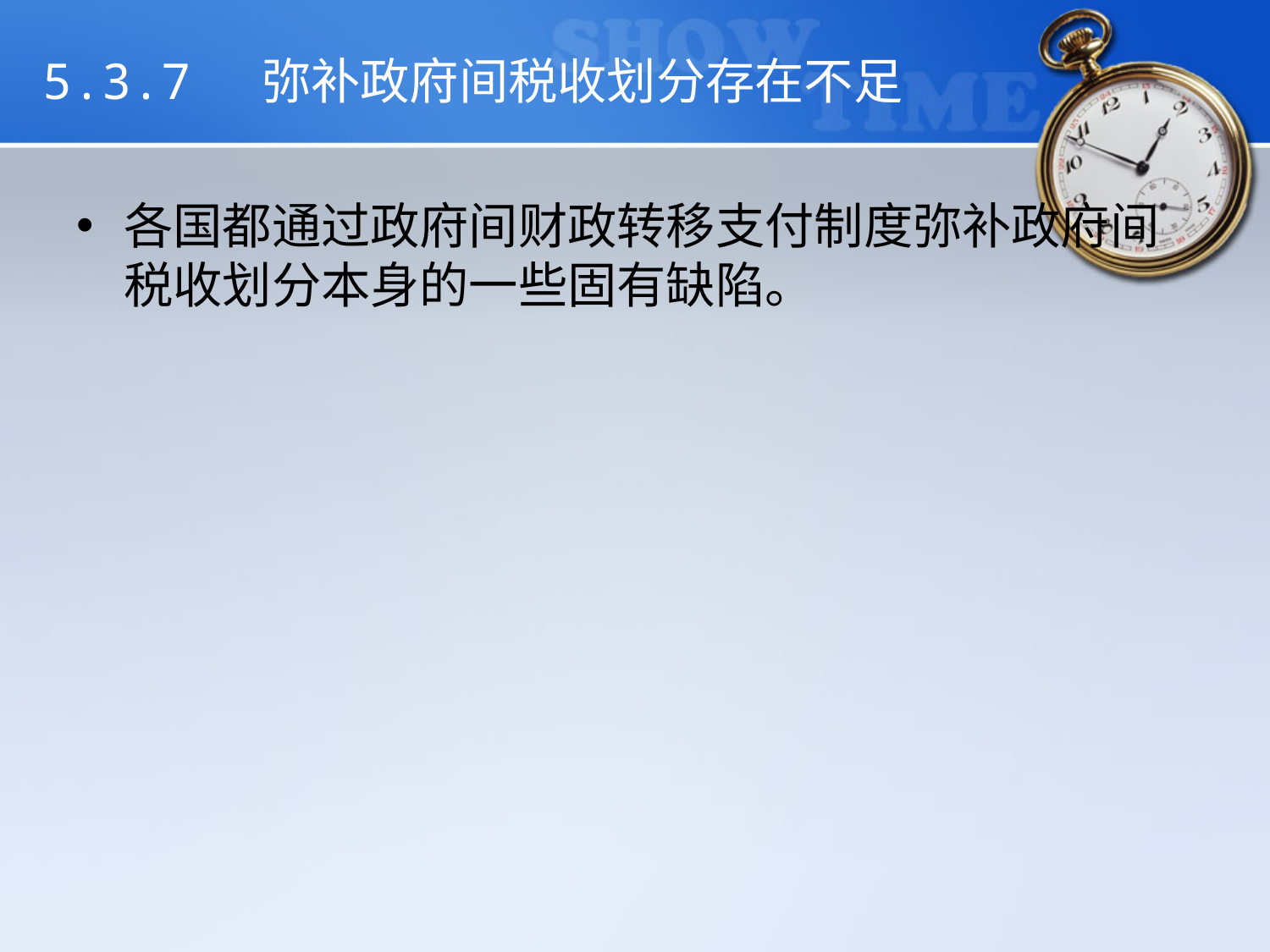

# 5.3.7  弥补政府间税收划分存在不足
各国都通过政府间财政转移支付制度弥补政府间税收划分本身的一些固有缺陷。